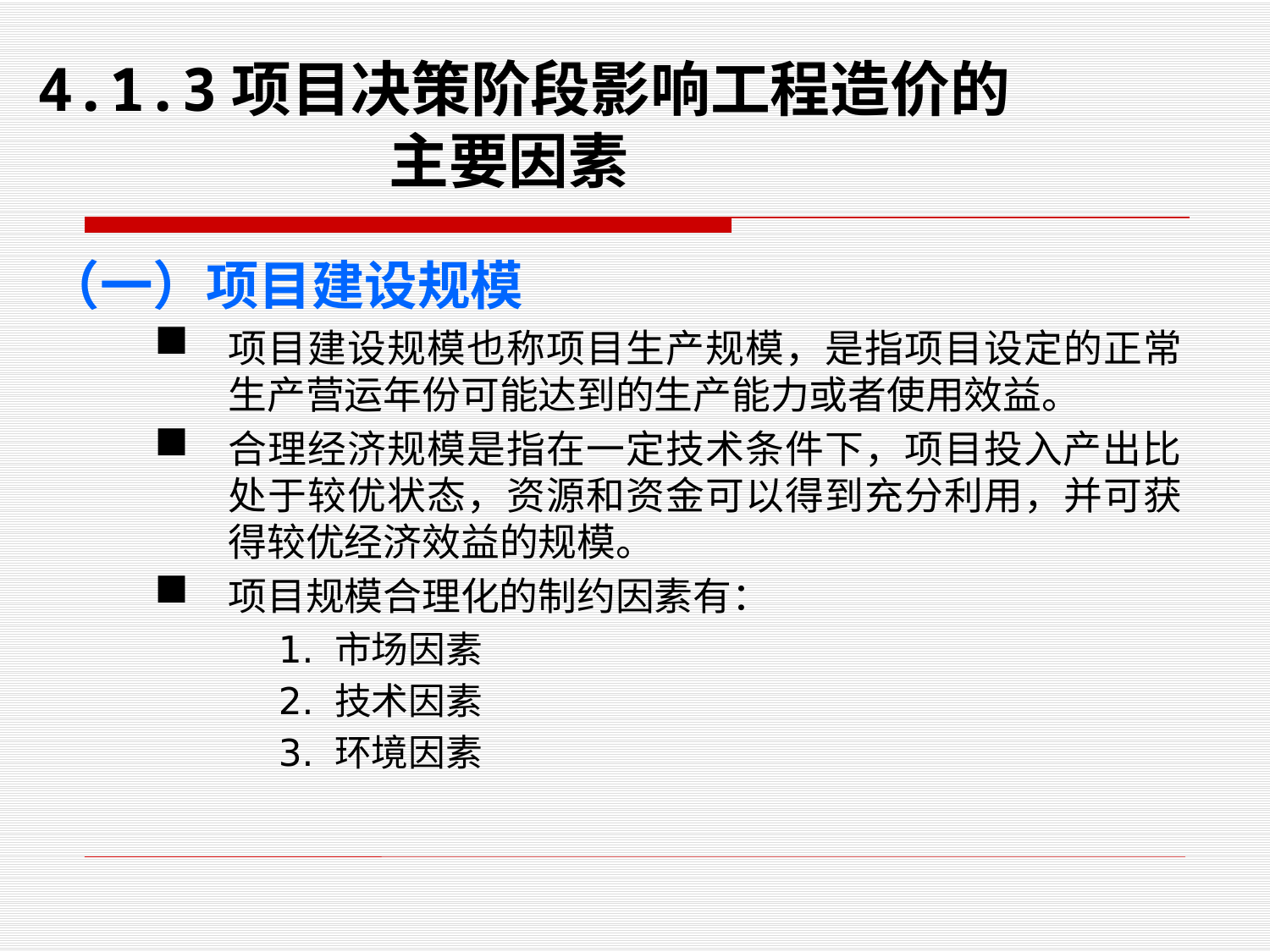

# 4.1.3项目决策阶段影响工程造价的 主要因素
（一）项目建设规模
项目建设规模也称项目生产规模，是指项目设定的正常生产营运年份可能达到的生产能力或者使用效益。
合理经济规模是指在一定技术条件下，项目投入产出比处于较优状态，资源和资金可以得到充分利用，并可获得较优经济效益的规模。
项目规模合理化的制约因素有：
  1. 市场因素
  2. 技术因素
  3. 环境因素